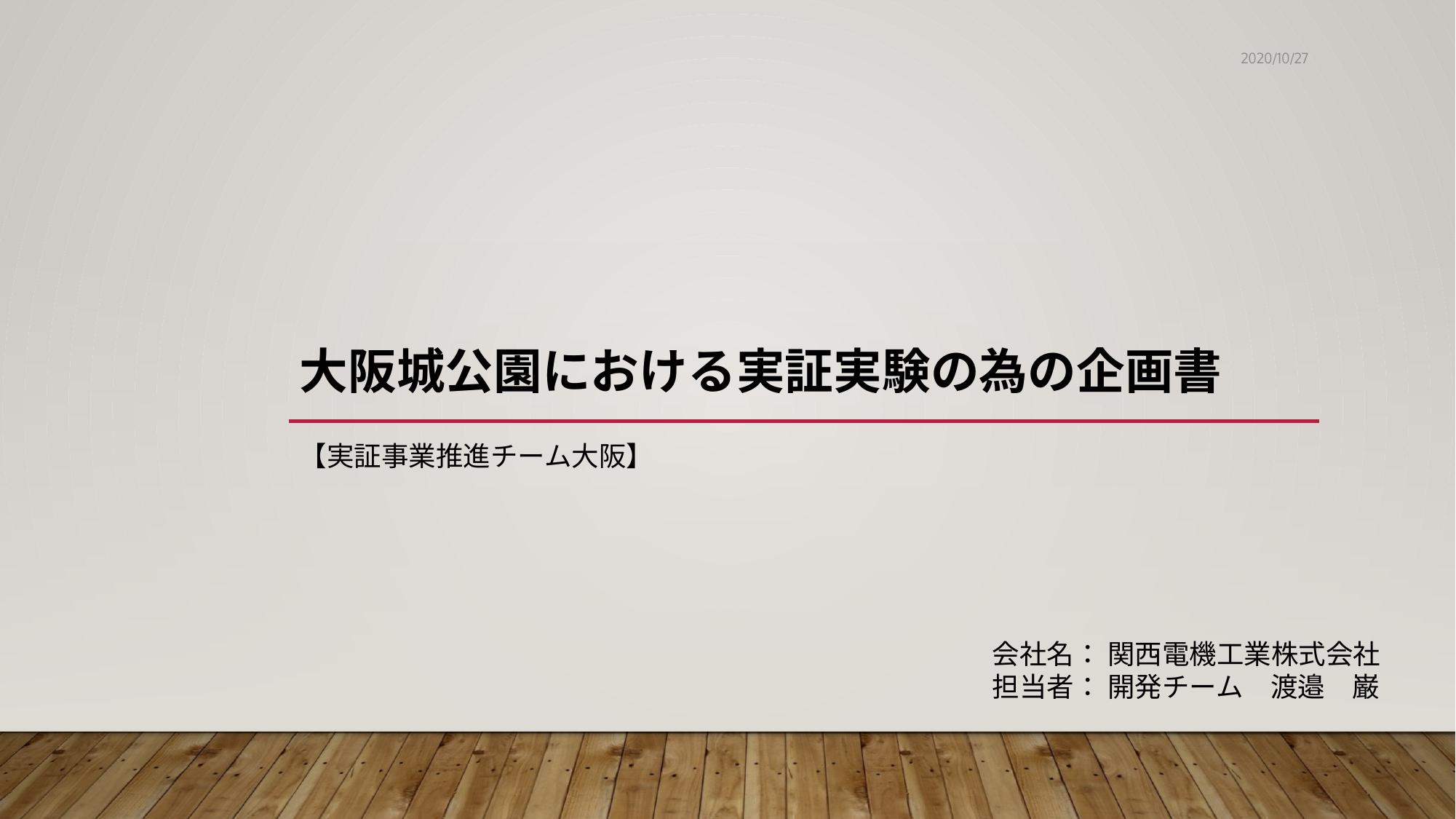

2020/10/27
# 大阪城公園における実証実験の為の企画書
【実証事業推進チーム大阪】

会社名： 関西電機工業株式会社
担当者： 開発チーム　渡邉　巌